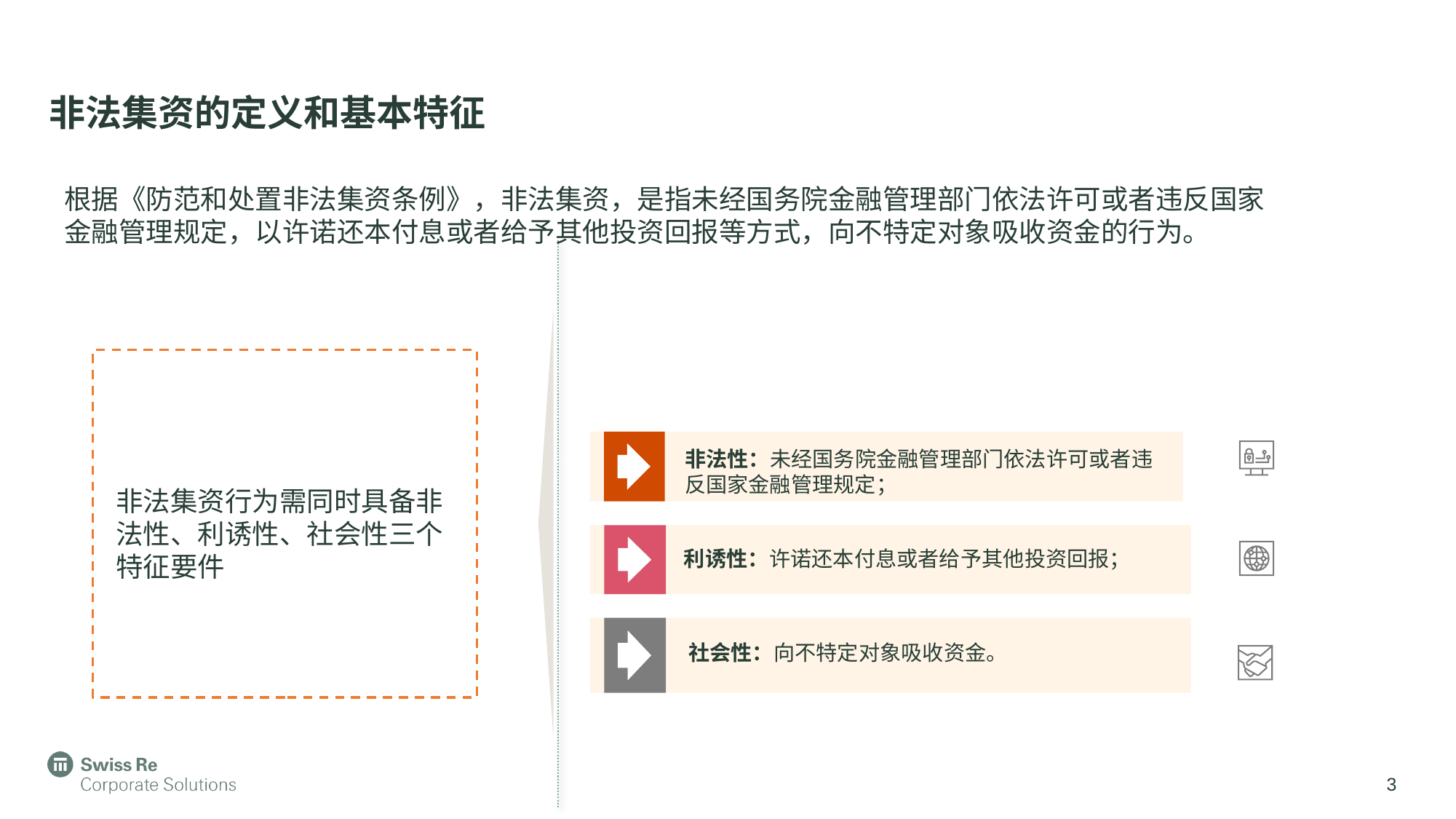

非法集资的定义和基本特征
根据《防范和处置非法集资条例》，非法集资，是指未经国务院金融管理部门依法许可或者违反国家金融管理规定，以许诺还本付息或者给予其他投资回报等方式，向不特定对象吸收资金的行为。

非法性：未经国务院金融管理部门依法许可或者违反国家金融管理规定；

非法集资行为需同时具备非法性、利诱性、社会性三个特征要件

利诱性：许诺还本付息或者给予其他投资回报；

社会性：向不特定对象吸收资金。

3